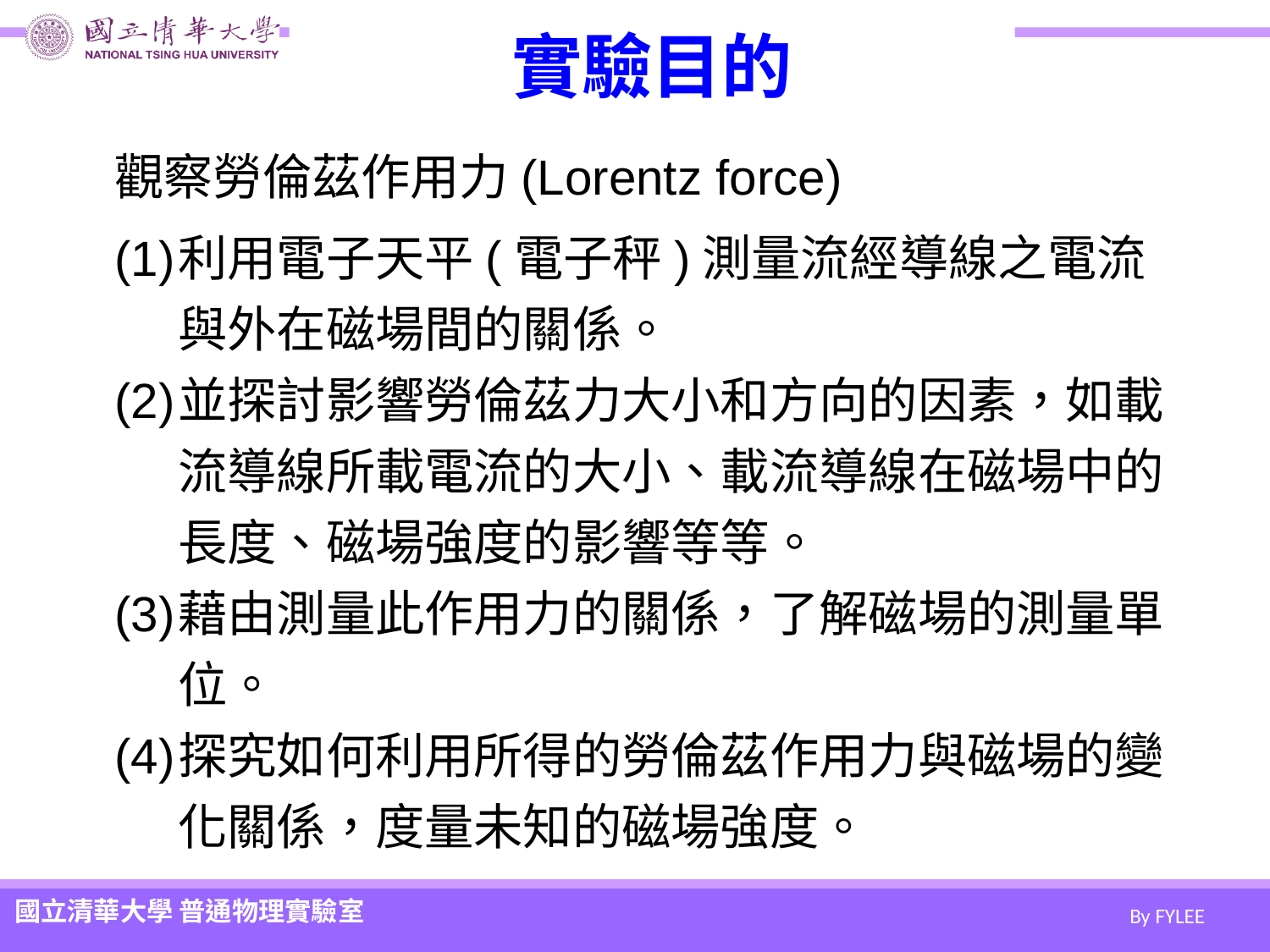

# 實驗目的
觀察勞倫茲作用力(Lorentz force)
利用電子天平(電子秤)測量流經導線之電流與外在磁場間的關係。
並探討影響勞倫茲力大小和方向的因素，如載流導線所載電流的大小、載流導線在磁場中的長度、磁場強度的影響等等。
藉由測量此作用力的關係，了解磁場的測量單位。
探究如何利用所得的勞倫茲作用力與磁場的變化關係，度量未知的磁場強度。